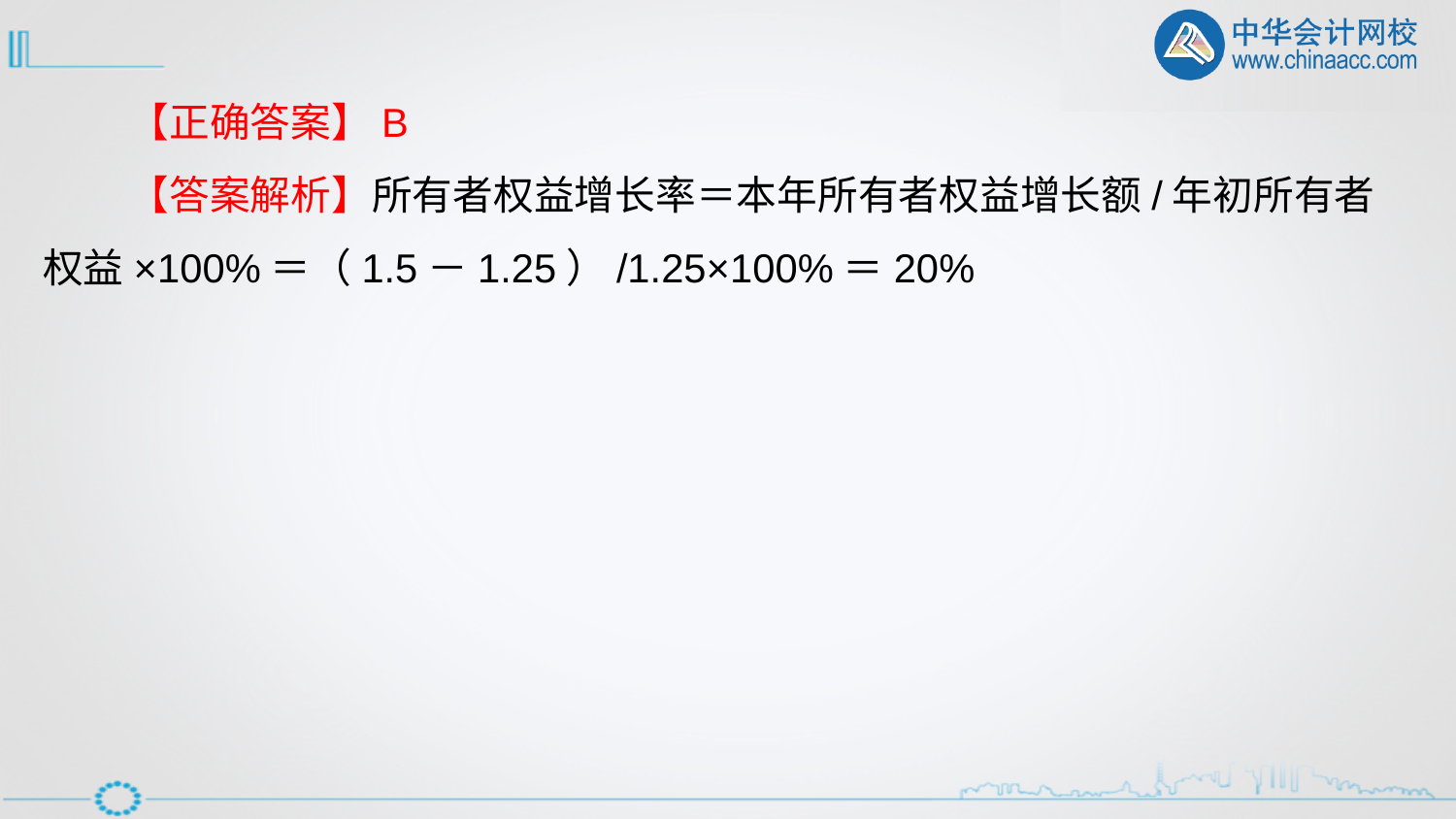

【正确答案】B
【答案解析】所有者权益增长率＝本年所有者权益增长额/年初所有者权益×100%＝（1.5－1.25）/1.25×100%＝20%